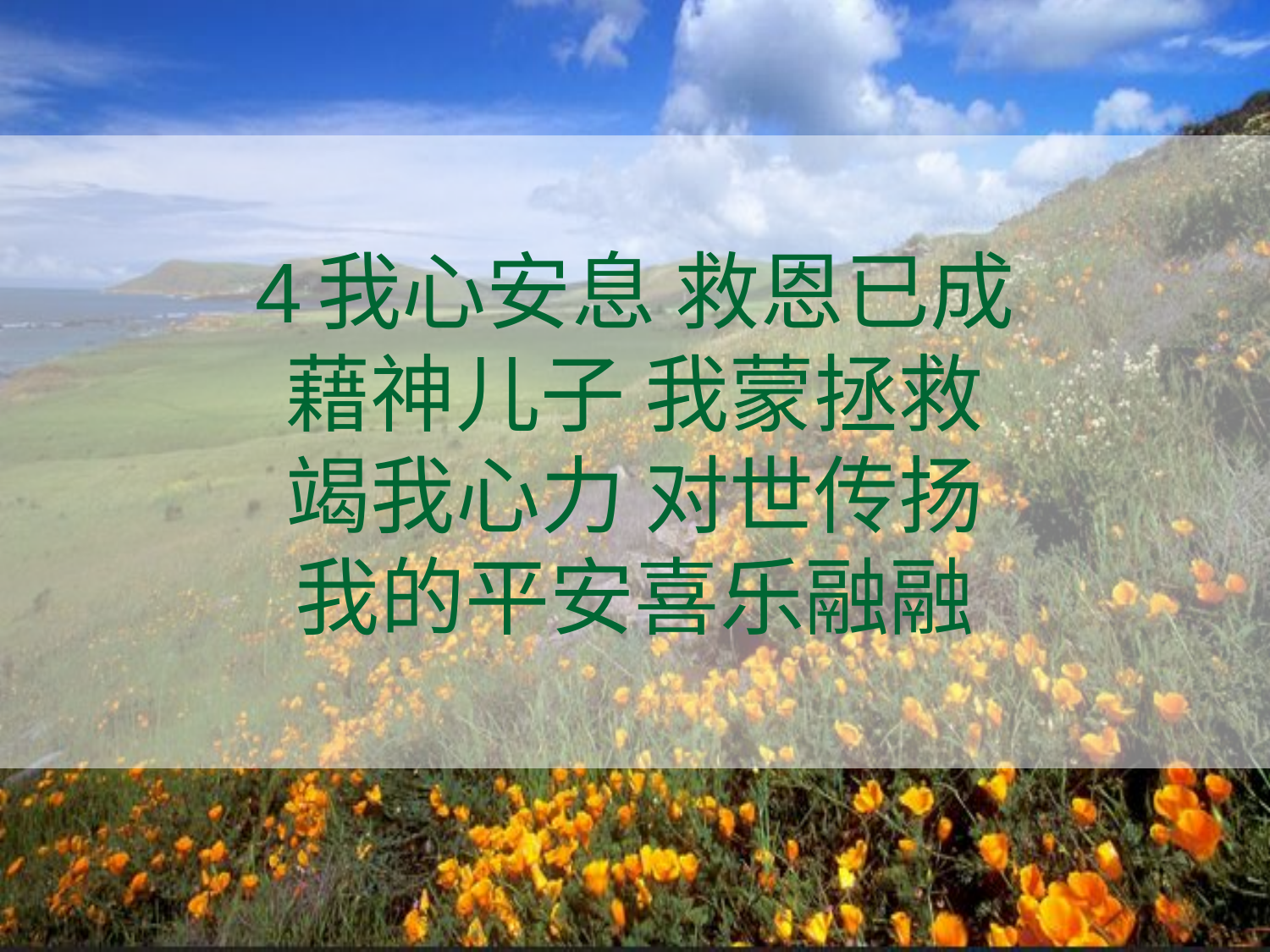

#
4我心安息 救恩已成
藉神儿子 我蒙拯救
竭我心力 对世传扬
我的平安喜乐融融